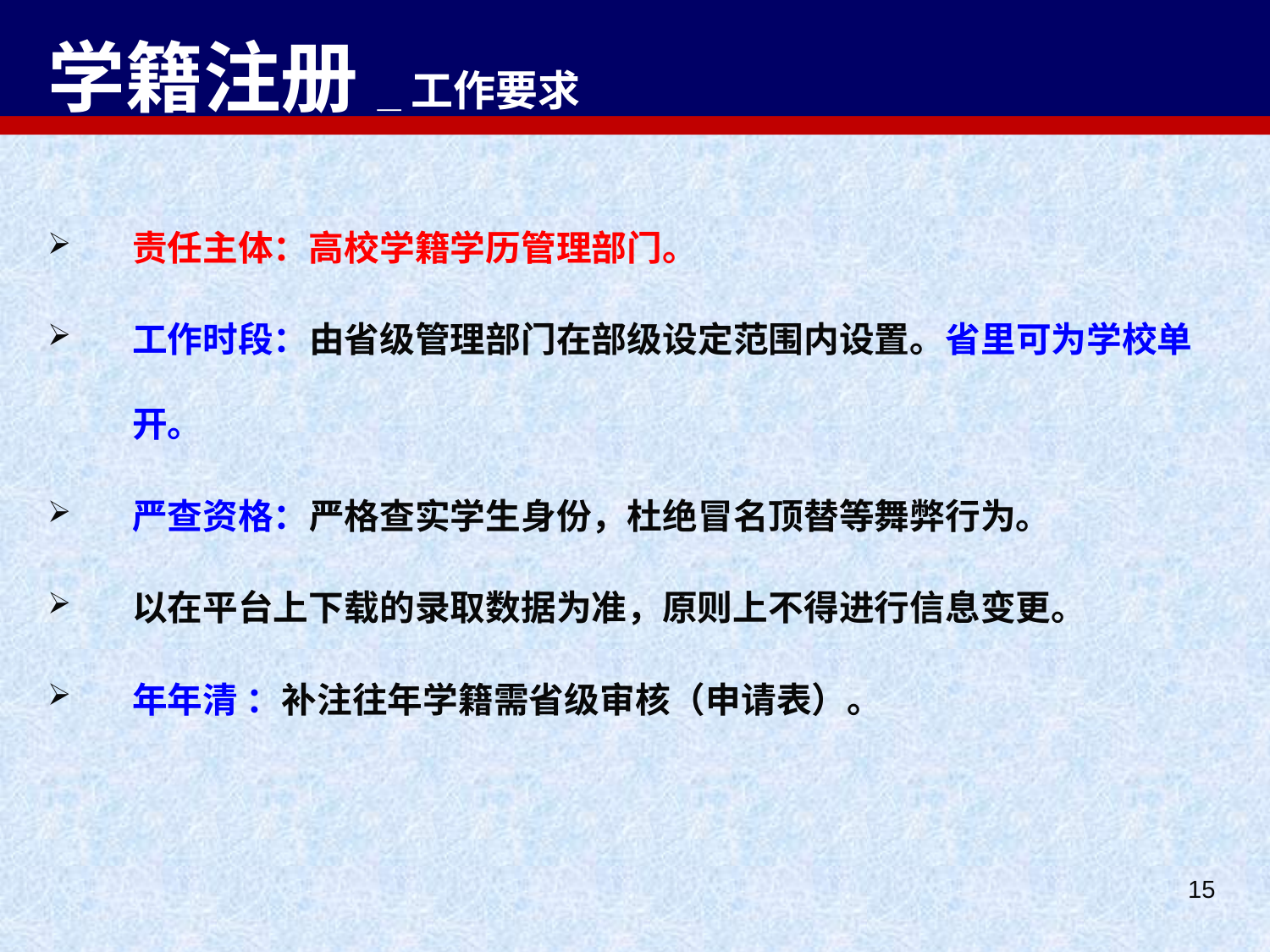

# 学籍注册_工作要求
责任主体：高校学籍学历管理部门。
工作时段：由省级管理部门在部级设定范围内设置。省里可为学校单开。
严查资格：严格查实学生身份，杜绝冒名顶替等舞弊行为。
以在平台上下载的录取数据为准，原则上不得进行信息变更。
年年清 ：补注往年学籍需省级审核（申请表）。
15